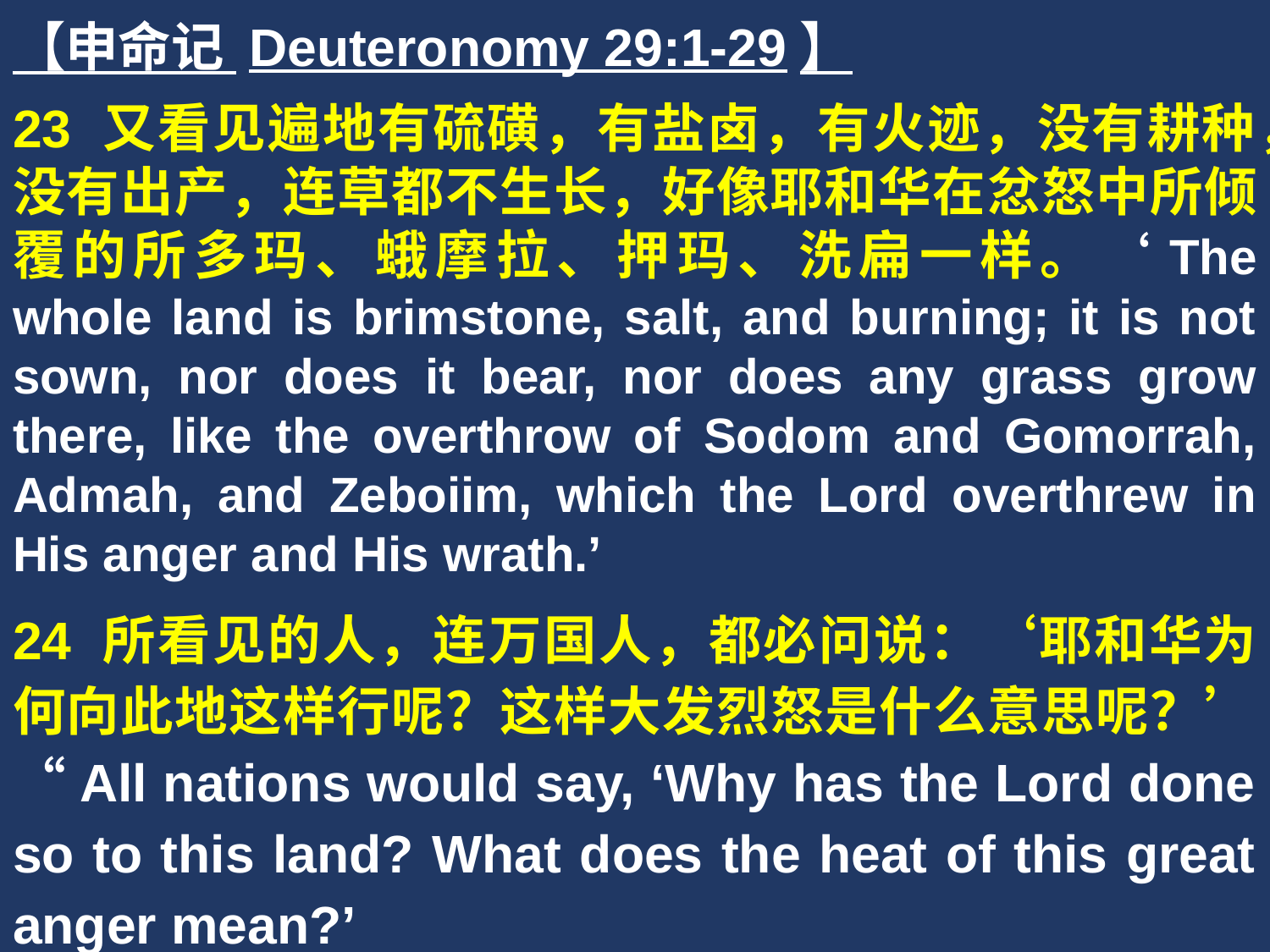

【申命记 Deuteronomy 29:1-29】
23 又看见遍地有硫磺，有盐卤，有火迹，没有耕种，没有出产，连草都不生长，好像耶和华在忿怒中所倾覆的所多玛、蛾摩拉、押玛、洗扁一样。‘The whole land is brimstone, salt, and burning; it is not sown, nor does it bear, nor does any grass grow there, like the overthrow of Sodom and Gomorrah, Admah, and Zeboiim, which the Lord overthrew in His anger and His wrath.’
24 所看见的人，连万国人，都必问说：‘耶和华为何向此地这样行呢？这样大发烈怒是什么意思呢？’“All nations would say, ‘Why has the Lord done so to this land? What does the heat of this great anger mean?’